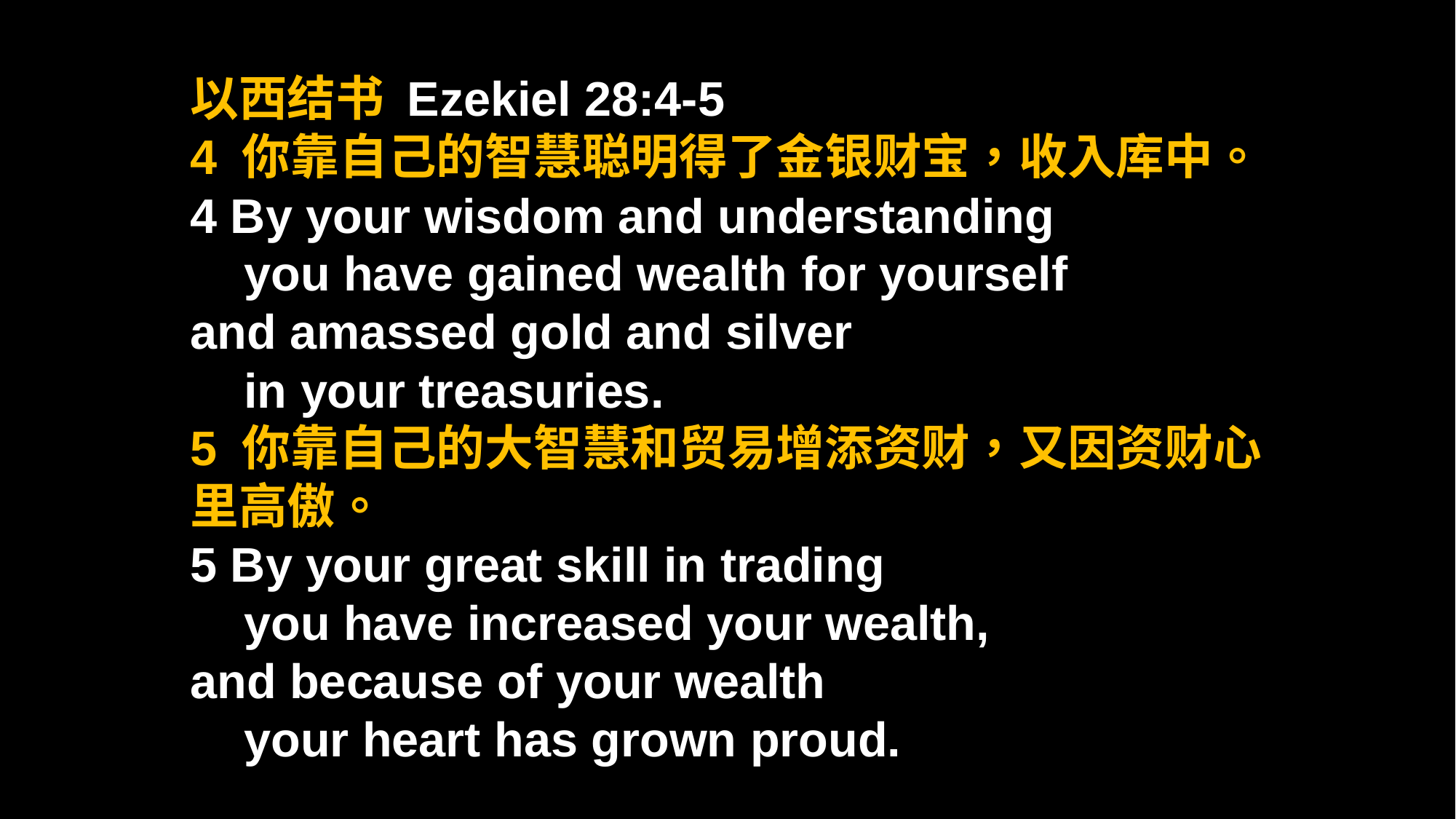

以西结书 Ezekiel 28:4-5
4 你靠自己的智慧聪明得了金银财宝，收入库中。
4 By your wisdom and understanding
    you have gained wealth for yourself
and amassed gold and silver
    in your treasuries.
5 你靠自己的大智慧和贸易增添资财，又因资财心里高傲。
5 By your great skill in trading
    you have increased your wealth,
and because of your wealth
    your heart has grown proud.